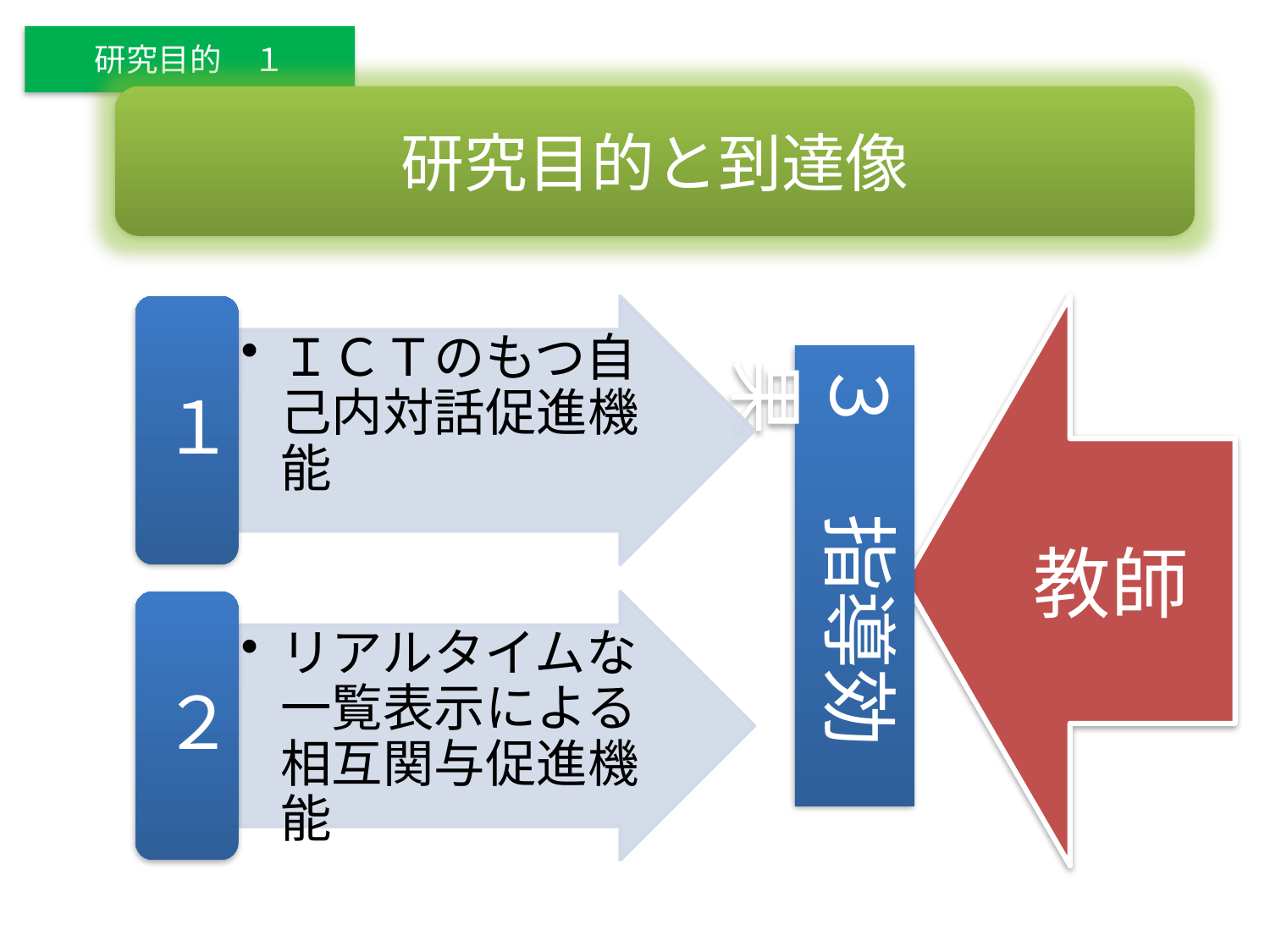

研究目的　１
研究目的と到達像
ＩＣＴのもつ自己内対話促進機能
１
リアルタイムな一覧表示による相互関与促進機能
２
教師
３　指導効果